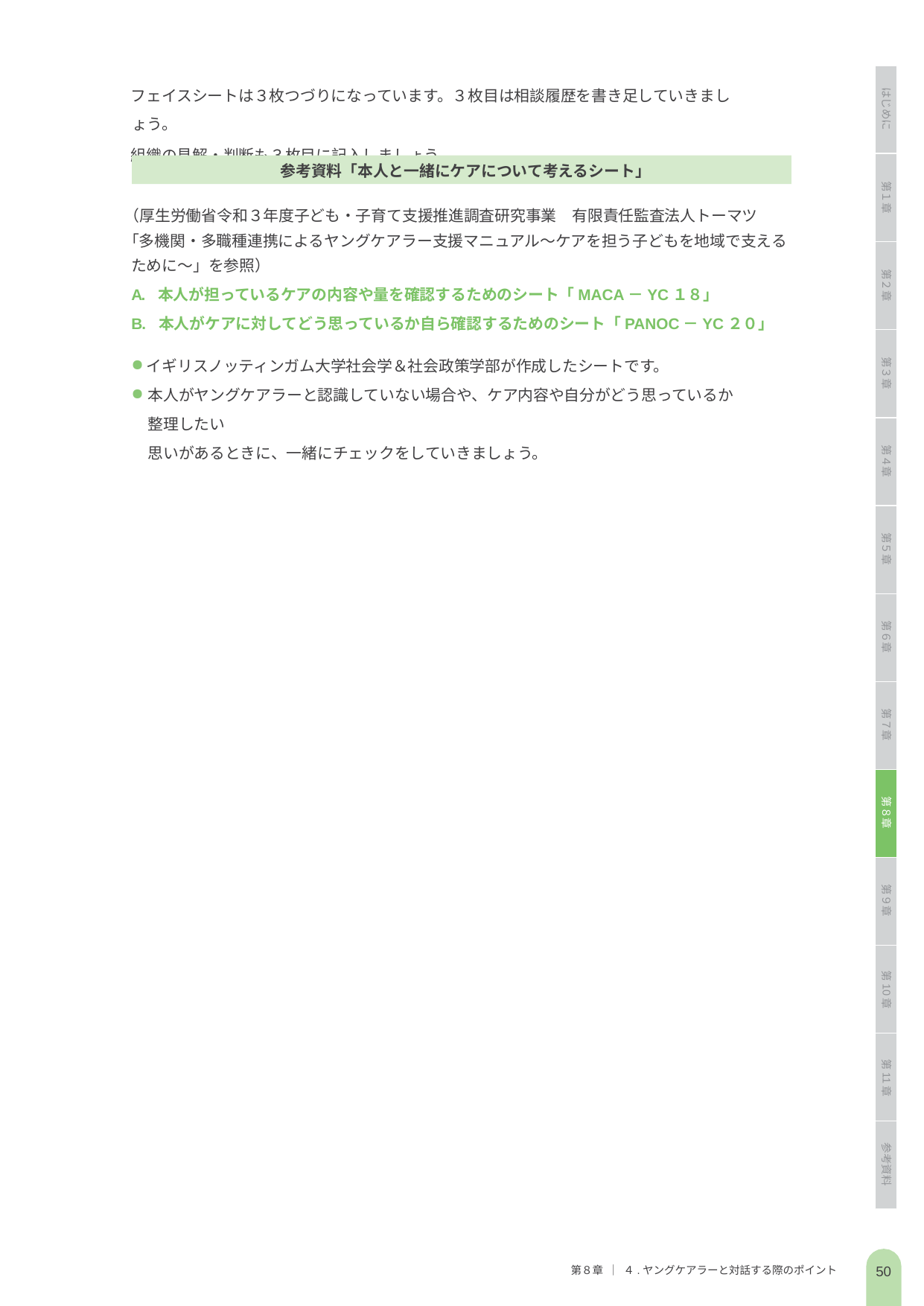

フェイスシートは３枚つづりになっています。３枚目は相談履歴を書き足していきましょう。
組織の見解・判断も３枚目に記入しましょう。
はじめに

参考資料「本人と一緒にケアについて考えるシート」
第１章
（厚生労働省令和３年度子ども・子育て支援推進調査研究事業　有限責任監査法人トーマツ
「多機関・多職種連携によるヤングケアラー支援マニュアル～ケアを担う子どもを地域で支えるために～」を参照）
本人が担っているケアの内容や量を確認するためのシート「MACA－YC１８」
本人がケアに対してどう思っているか自ら確認するためのシート「PANOC－YC２０」

イギリスノッティンガム大学社会学＆社会政策学部が作成したシートです。
本人がヤングケアラーと認識していない場合や、ケア内容や自分がどう思っているか整理したい
思いがあるときに、一緒にチェックをしていきましょう。

第２章

第３章

第４章

第５章

第６章

第７章

第８章

第９章
第10章

第11章

参考資料

50
第８章  ｜  ４.ヤングケアラーと対話する際のポイント